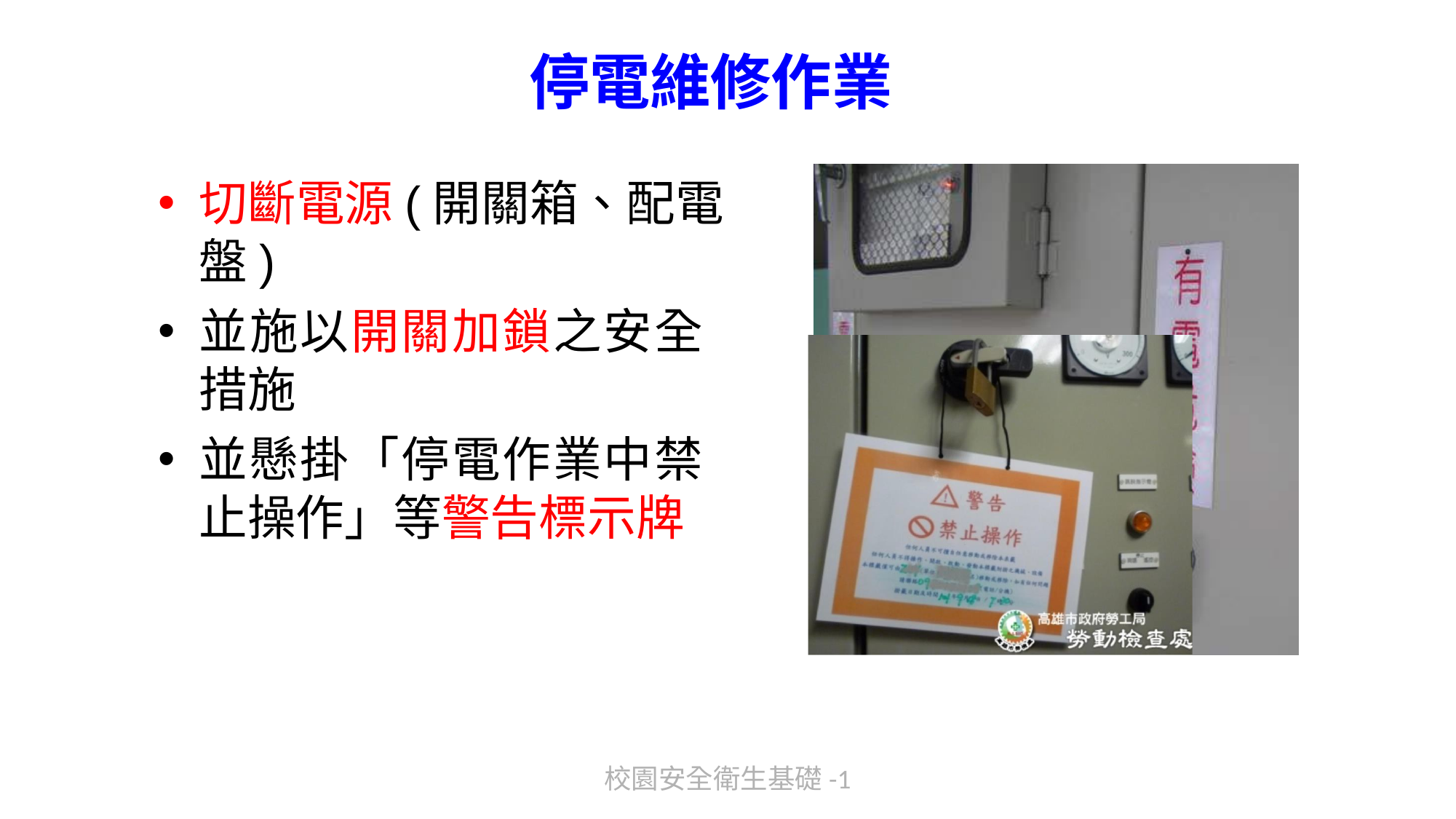

# 停電維修作業

切斷電源(開關箱、配電盤)
並施以開關加鎖之安全措施
並懸掛「停電作業中禁止操作」等警告標示牌

停電作業中
禁止操作
校園安全衛生基礎-1
238